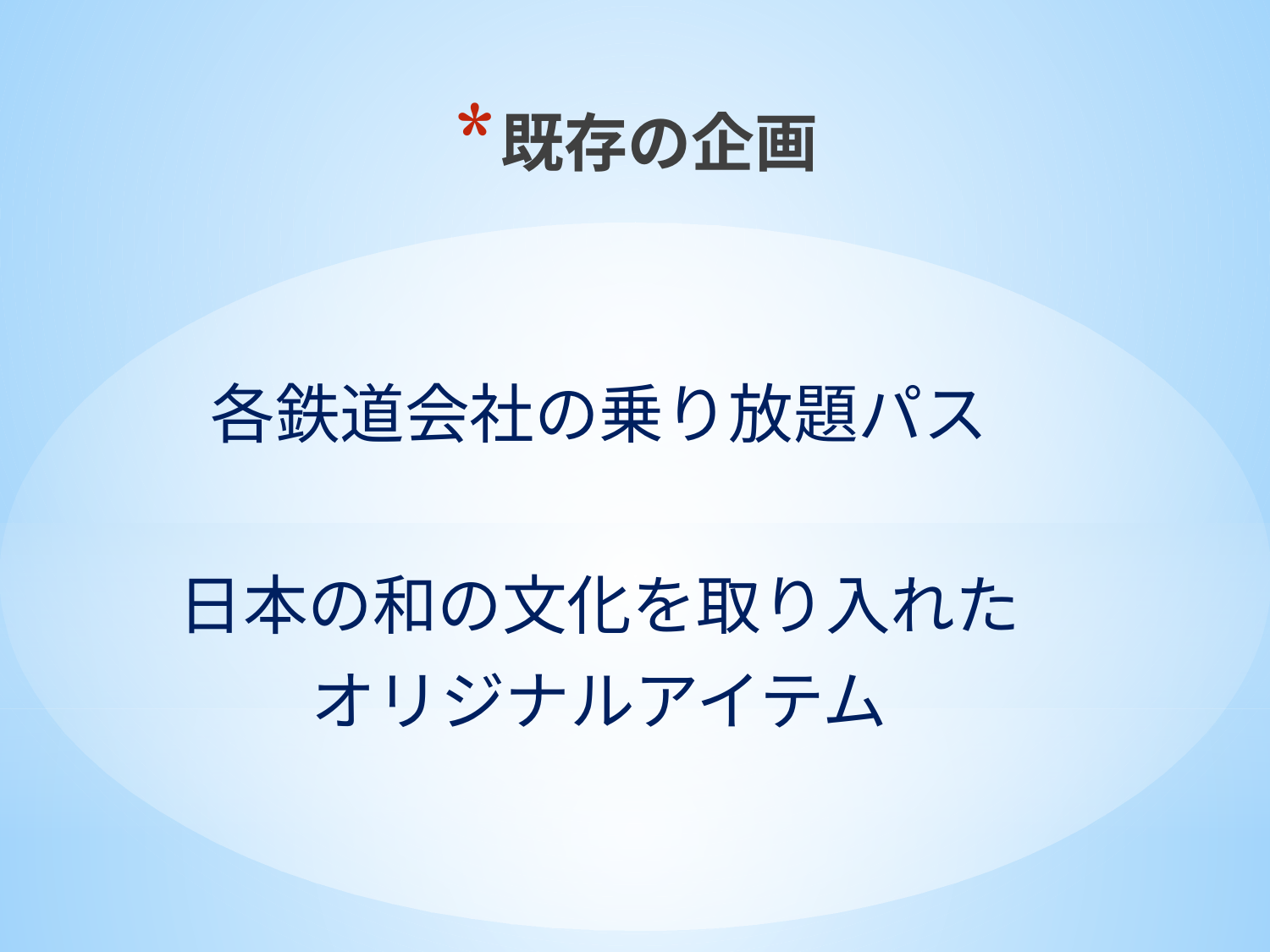

# 既存の企画

各鉄道会社の乗り放題パス

日本の和の文化を取り入れた
オリジナルアイテム